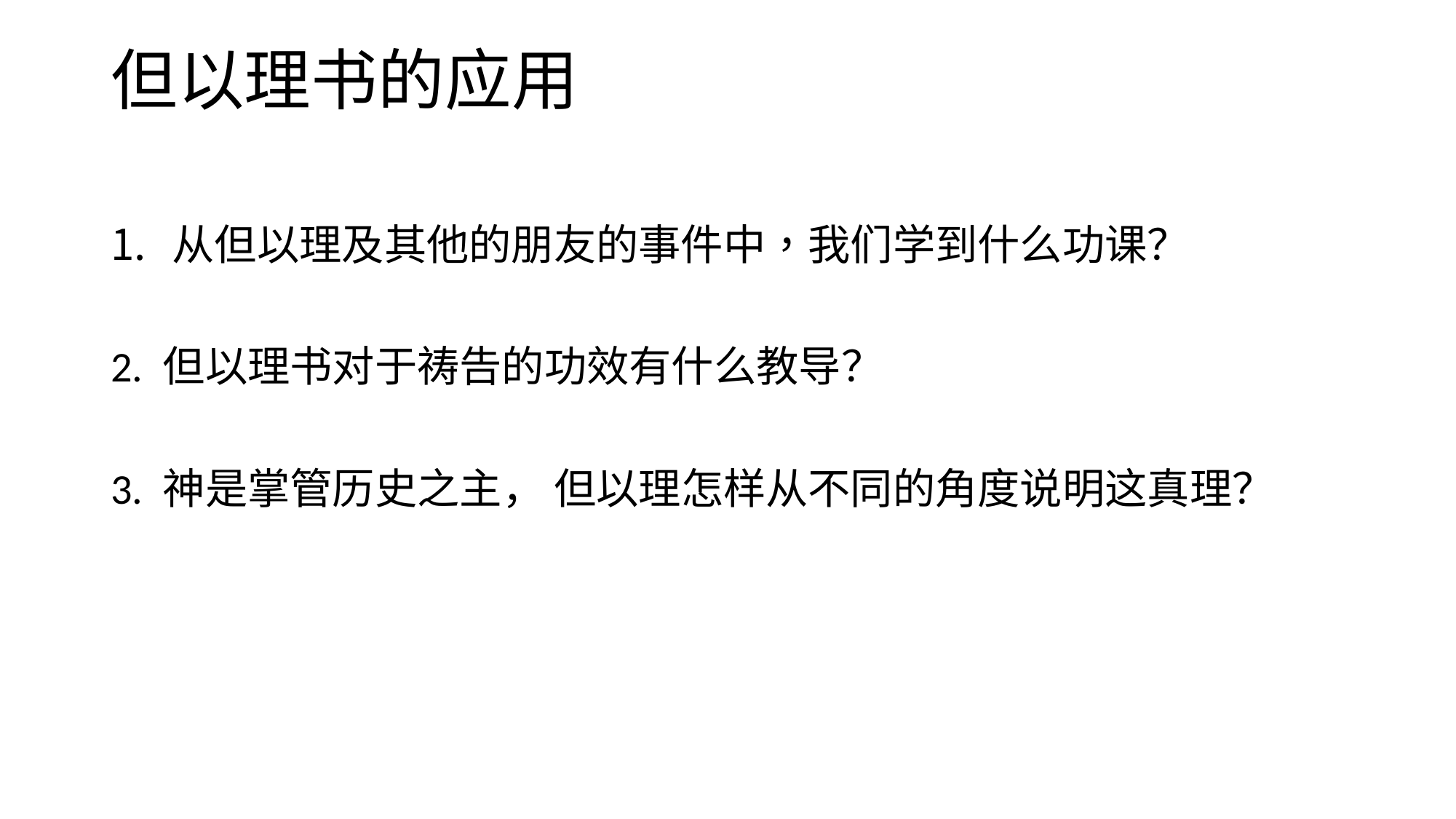

# 但以理书的应用
从但以理及其他的朋友的事件中，我们学到什么功课？

2. 但以理书对于祷告的功效有什么教导？

3. 神是掌管历史之主， 但以理怎样从不同的角度说明这真理？